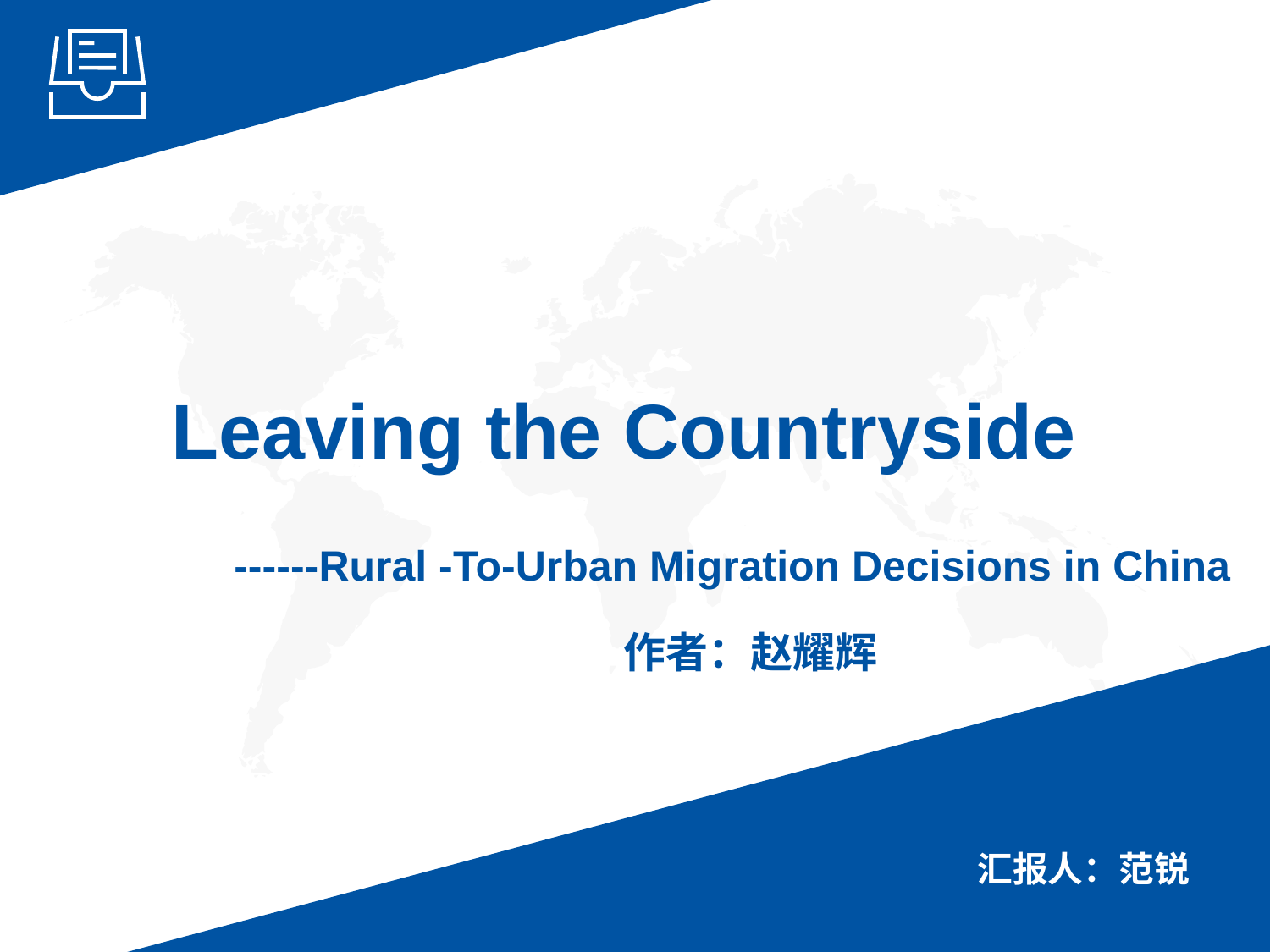

Leaving the Countryside
------Rural -To-Urban Migration Decisions in China
作者：赵耀辉

汇报人：范锐